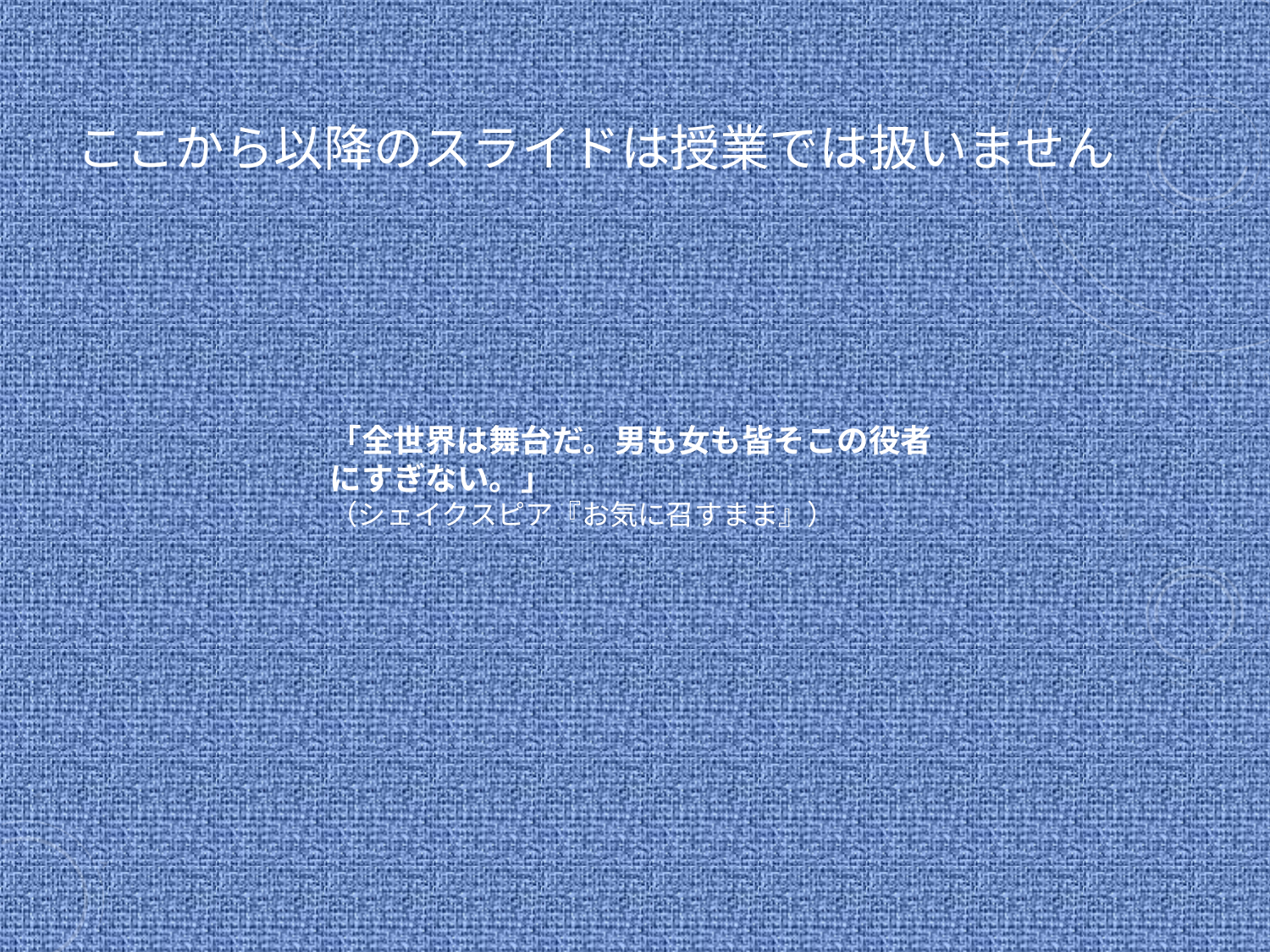

# ここから以降のスライドは授業では扱いません

「全世界は舞台だ。男も女も皆そこの役者にすぎない。」
（シェイクスピア『お気に召すまま』）